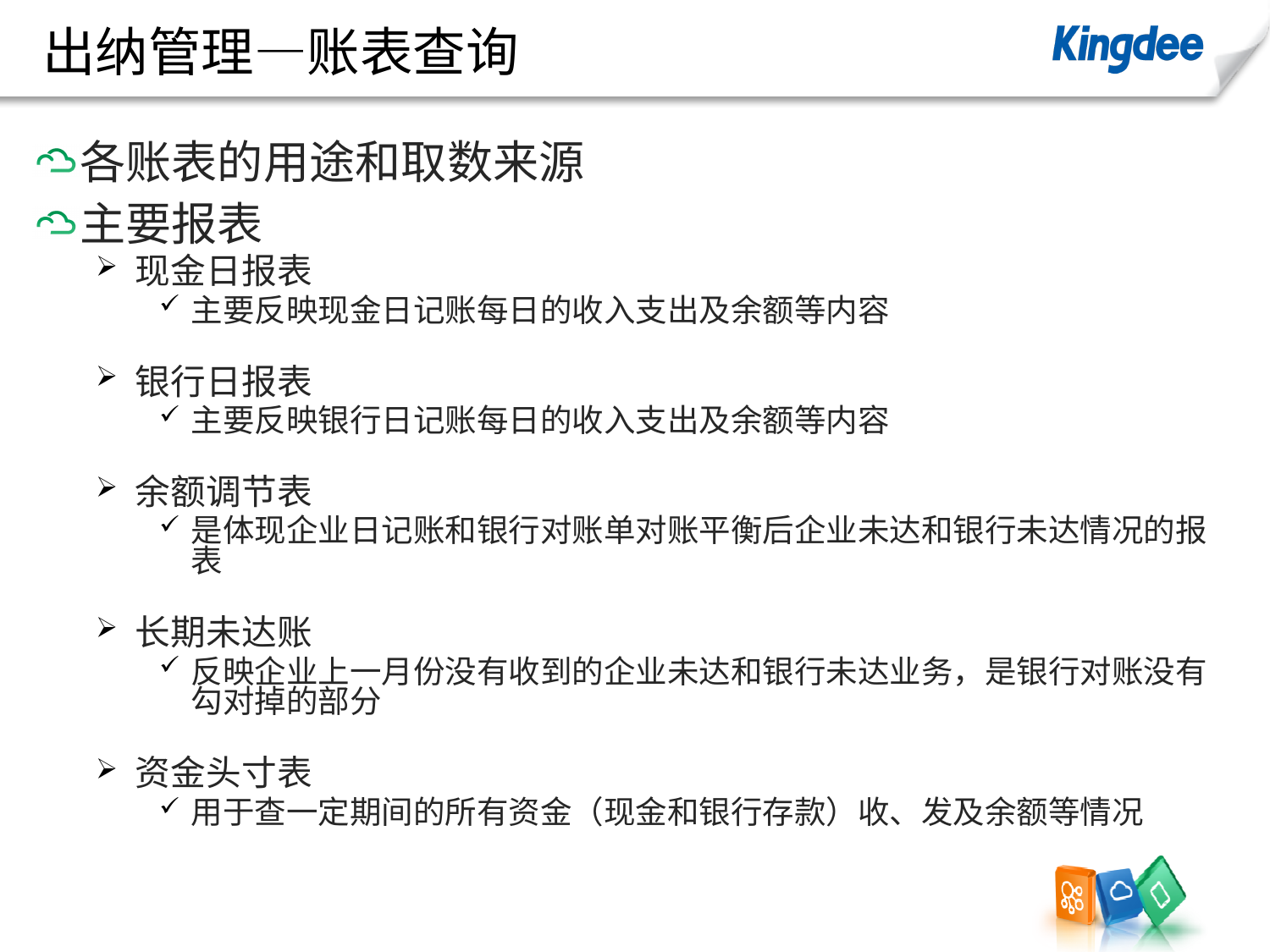

# 出纳管理—账表查询
各账表的用途和取数来源
主要报表
现金日报表
主要反映现金日记账每日的收入支出及余额等内容

银行日报表
主要反映银行日记账每日的收入支出及余额等内容

余额调节表
是体现企业日记账和银行对账单对账平衡后企业未达和银行未达情况的报表

长期未达账
反映企业上一月份没有收到的企业未达和银行未达业务，是银行对账没有勾对掉的部分

资金头寸表
用于查一定期间的所有资金（现金和银行存款）收、发及余额等情况